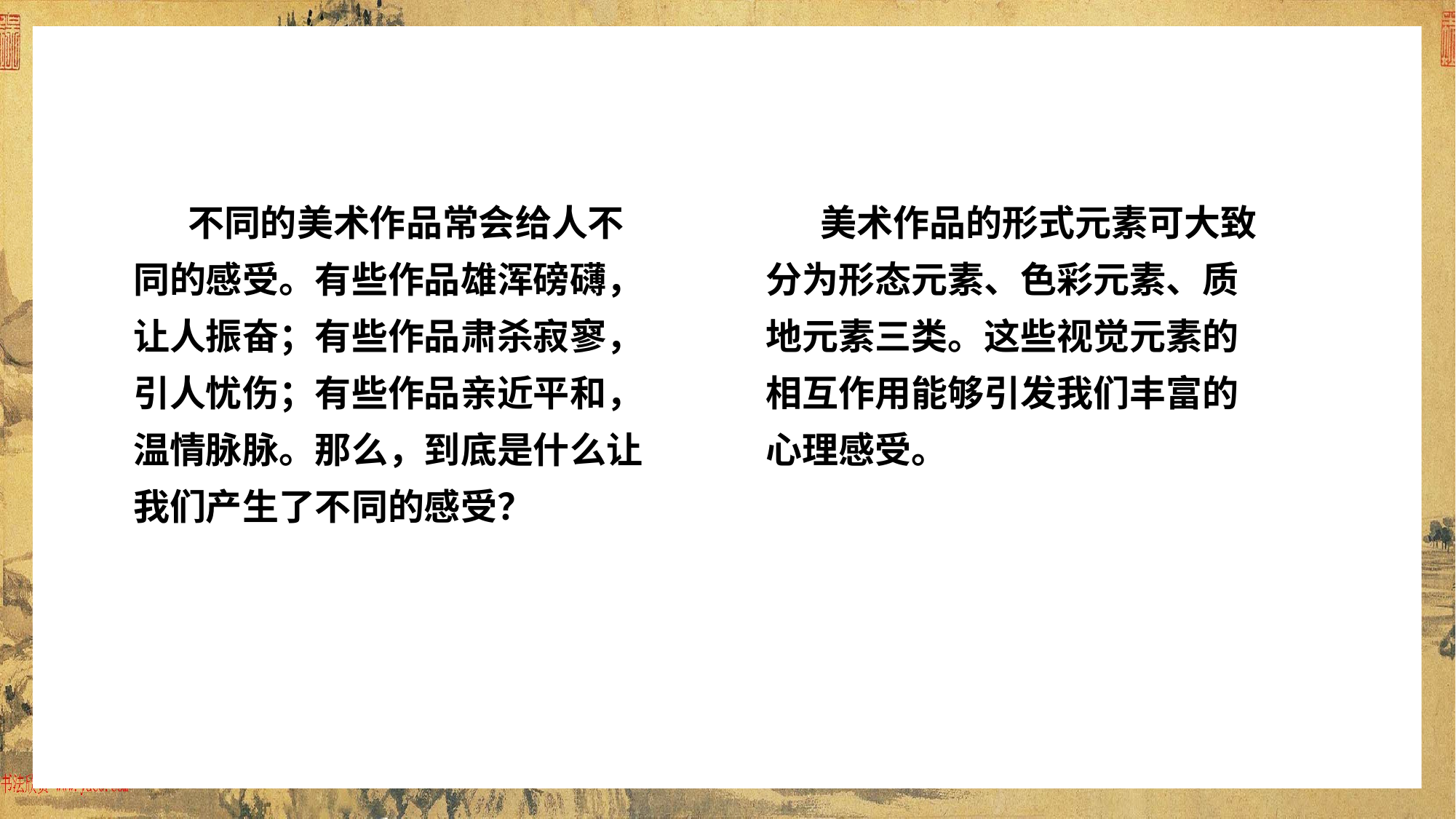

美术，是运用一定的材料及手段，创造出具有一定美术，是运用一定的材料及手，创造出具有一定空间和审美价值的视觉艺术。
它既包括主要供人们欣赏的观赏性艺术，如绘画、雕塑、摄影等，也包括主要满足人们的实用需要，同时具有一定审美价值的各种实用艺术，如建筑及环境艺术、工艺美术等。随着时代的变迁，美术所包含的门类也在不断丰富，从传统美术形态中衍生出来的设计艺术、空间和审美价值的视觉艺术。
它既包括主要供人们欣赏的观赏性艺术，如绘画、雕塑、摄影等，也包括主要满足人们的实用需要，同时具有一定审美价值的各种实用艺术，如建筑及环境艺术、工艺美术等。随着时代的变迁，美术所包含的门类也在不断丰富，从传统美术形态中衍生出来的设计艺术、
不同的美术作品常会给人不同的感受。有些作品雄浑磅礴，让人振奋；有些作品肃杀寂寥，引人忧伤；有些作品亲近平和，温情脉脉。那么，到底是什么让我们产生了不同的感受？

美术作品的形式元素可大致分为形态元素、色彩元素、质地元素三类。这些视觉元素的相互作用能够引发我们丰富的心理感受。